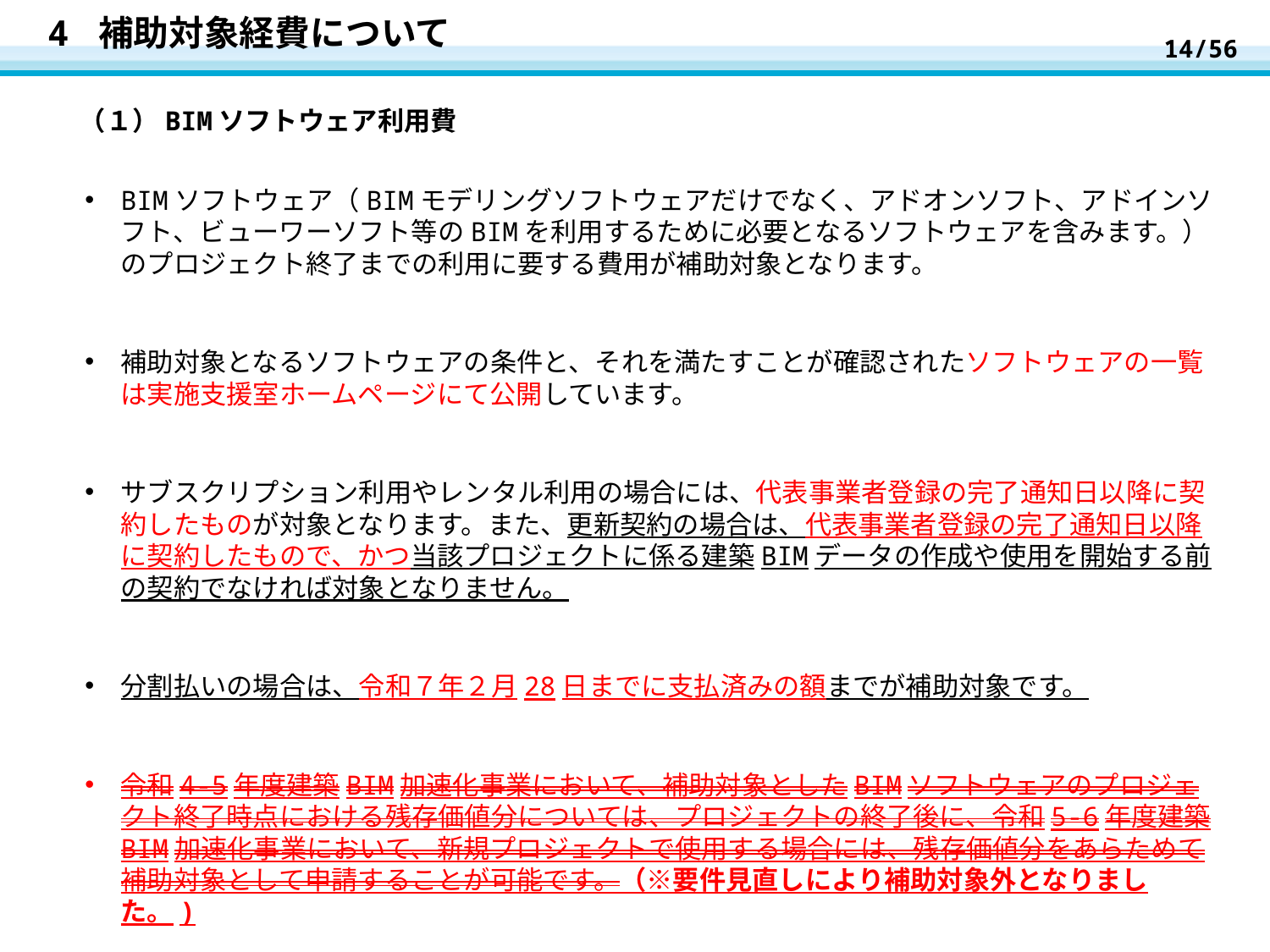

14/56
# 4 補助対象経費について
（１）BIMソフトウェア利用費

BIMソフトウェア（BIMモデリングソフトウェアだけでなく、アドオンソフト、アドインソフト、ビューワーソフト等のBIMを利用するために必要となるソフトウェアを含みます。）のプロジェクト終了までの利用に要する費用が補助対象となります。

補助対象となるソフトウェアの条件と、それを満たすことが確認されたソフトウェアの一覧は実施支援室ホームページにて公開しています。

サブスクリプション利用やレンタル利用の場合には、代表事業者登録の完了通知日以降に契約したものが対象となります。また、更新契約の場合は、代表事業者登録の完了通知日以降に契約したもので、かつ当該プロジェクトに係る建築BIMデータの作成や使用を開始する前の契約でなければ対象となりません。

分割払いの場合は、令和７年２月28日までに支払済みの額までが補助対象です。

令和4-5年度建築BIM加速化事業において、補助対象としたBIMソフトウェアのプロジェクト終了時点における残存価値分については、プロジェクトの終了後に、令和5-6年度建築BIM加速化事業において、新規プロジェクトで使用する場合には、残存価値分をあらためて補助対象として申請することが可能です。（※要件見直しにより補助対象外となりました。)